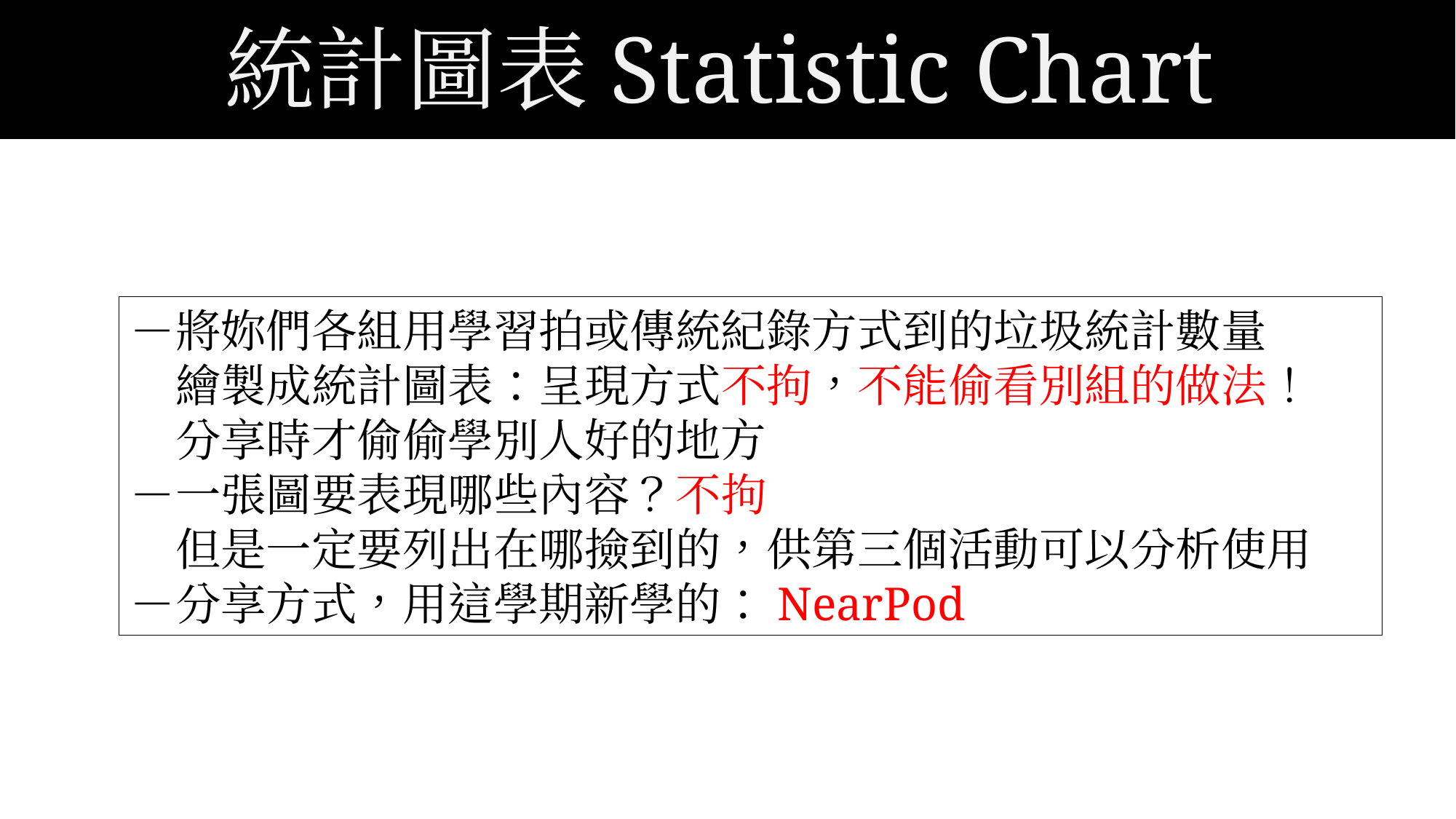

統計圖表Statistic Chart
－將妳們各組用學習拍或傳統紀錄方式到的垃圾統計數量
　繪製成統計圖表：呈現方式不拘，不能偷看別組的做法！
　分享時才偷偷學別人好的地方
－一張圖要表現哪些內容？不拘
　但是一定要列出在哪撿到的，供第三個活動可以分析使用
－分享方式，用這學期新學的：NearPod